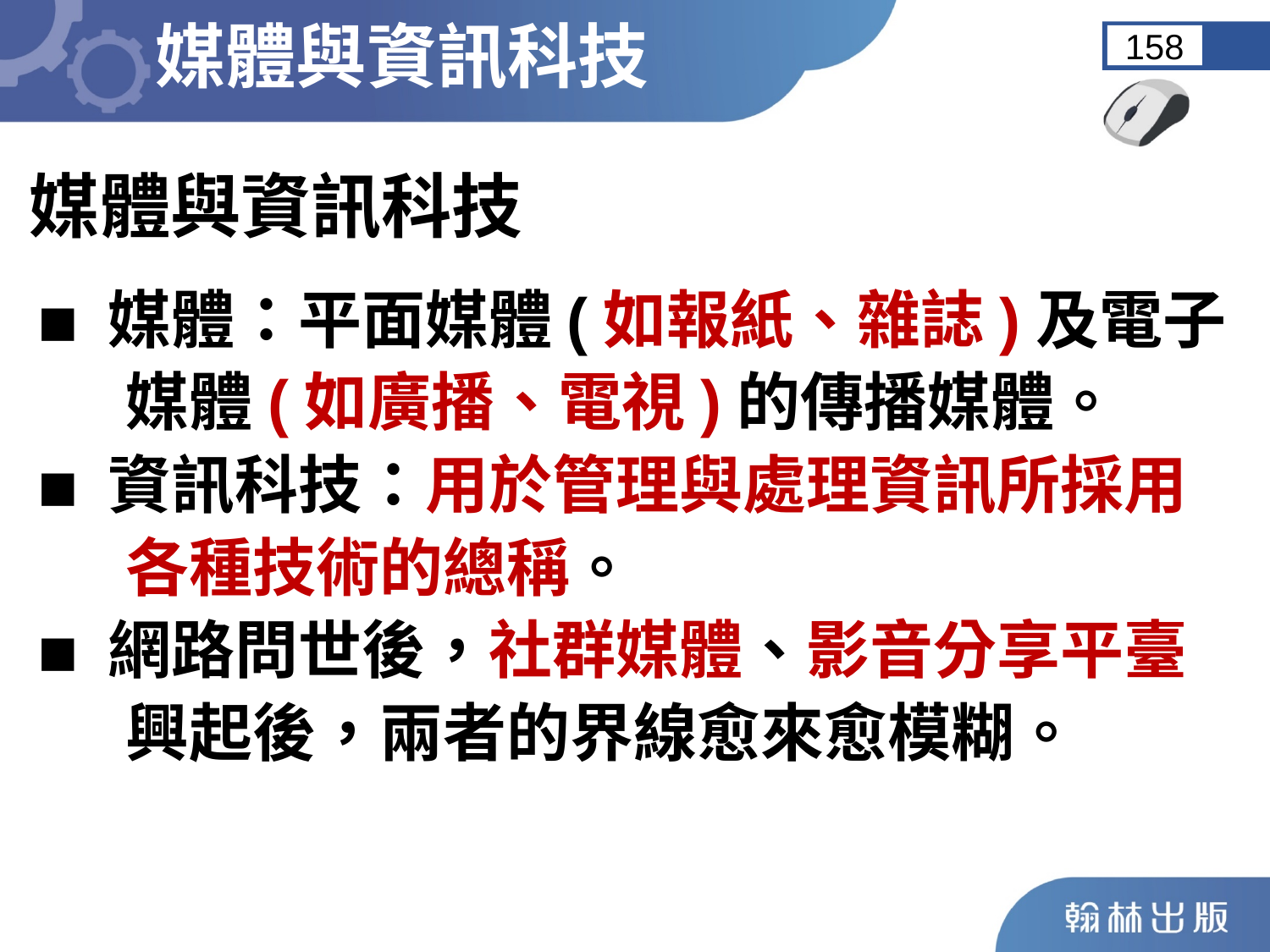

媒體與資訊科技

158
媒體與資訊科技
◼︎ 媒體：平面媒體(如報紙、雜誌)及電子
     媒體(如廣播、電視)的傳播媒體。
◼︎ 資訊科技：用於管理與處理資訊所採用
     各種技術的總稱。
◼︎ 網路問世後，社群媒體、影音分享平臺
     興起後，兩者的界線愈來愈模糊。